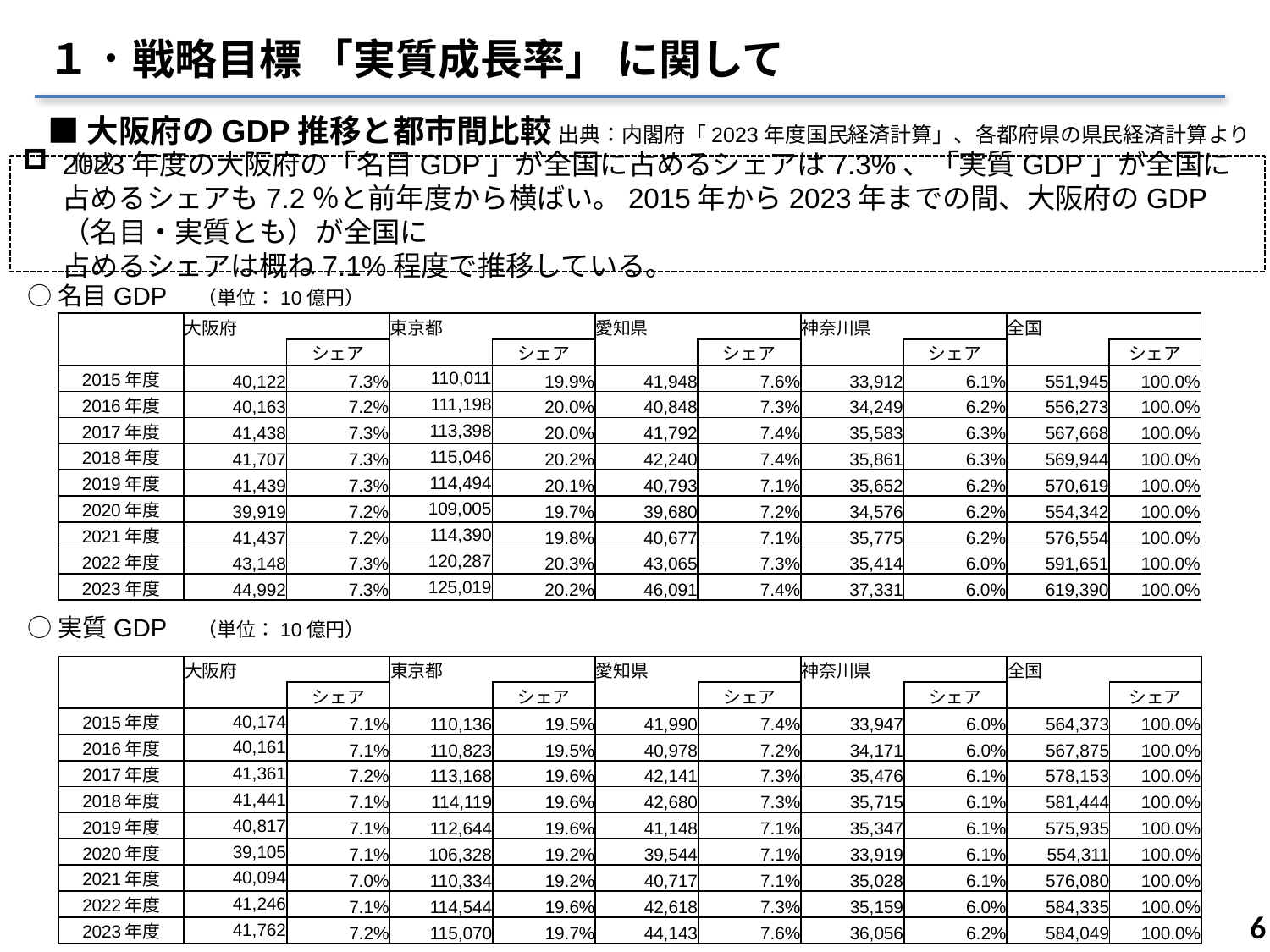

１．戦略目標 「実質成長率」 に関して
■大阪府のGDP推移と都市間比較 出典：内閣府「2023年度国民経済計算」、各都府県の県民経済計算より作成
2023年度の大阪府の「名目GDP」が全国に占めるシェアは7.3%、「実質GDP」が全国に占めるシェアも7.2％と前年度から横ばい。2015年から2023年までの間、大阪府のGDP（名目・実質とも）が全国に
占めるシェアは概ね7.1%程度で推移している。
○名目GDP　（単位：10億円）
|  | 大阪府 |  | 東京都 |  | 愛知県 |  | 神奈川県 |  | 全国 |  |
| --- | --- | --- | --- | --- | --- | --- | --- | --- | --- | --- |
|  |  | シェア |  | シェア |  | シェア |  | シェア |  | シェア |
| 2015年度 | 40,122 | 7.3% | 110,011 | 19.9% | 41,948 | 7.6% | 33,912 | 6.1% | 551,945 | 100.0% |
| 2016年度 | 40,163 | 7.2% | 111,198 | 20.0% | 40,848 | 7.3% | 34,249 | 6.2% | 556,273 | 100.0% |
| 2017年度 | 41,438 | 7.3% | 113,398 | 20.0% | 41,792 | 7.4% | 35,583 | 6.3% | 567,668 | 100.0% |
| 2018年度 | 41,707 | 7.3% | 115,046 | 20.2% | 42,240 | 7.4% | 35,861 | 6.3% | 569,944 | 100.0% |
| 2019年度 | 41,439 | 7.3% | 114,494 | 20.1% | 40,793 | 7.1% | 35,652 | 6.2% | 570,619 | 100.0% |
| 2020年度 | 39,919 | 7.2% | 109,005 | 19.7% | 39,680 | 7.2% | 34,576 | 6.2% | 554,342 | 100.0% |
| 2021年度 | 41,437 | 7.2% | 114,390 | 19.8% | 40,677 | 7.1% | 35,775 | 6.2% | 576,554 | 100.0% |
| 2022年度 | 43,148 | 7.3% | 120,287 | 20.3% | 43,065 | 7.3% | 35,414 | 6.0% | 591,651 | 100.0% |
| 2023年度 | 44,992 | 7.3% | 125,019 | 20.2% | 46,091 | 7.4% | 37,331 | 6.0% | 619,390 | 100.0% |
○実質GDP　（単位：10億円）
|  | 大阪府 |  | 東京都 |  | 愛知県 |  | 神奈川県 |  | 全国 |  |
| --- | --- | --- | --- | --- | --- | --- | --- | --- | --- | --- |
|  |  | シェア |  | シェア |  | シェア |  | シェア |  | シェア |
| 2015年度 | 40,174 | 7.1% | 110,136 | 19.5% | 41,990 | 7.4% | 33,947 | 6.0% | 564,373 | 100.0% |
| 2016年度 | 40,161 | 7.1% | 110,823 | 19.5% | 40,978 | 7.2% | 34,171 | 6.0% | 567,875 | 100.0% |
| 2017年度 | 41,361 | 7.2% | 113,168 | 19.6% | 42,141 | 7.3% | 35,476 | 6.1% | 578,153 | 100.0% |
| 2018年度 | 41,441 | 7.1% | 114,119 | 19.6% | 42,680 | 7.3% | 35,715 | 6.1% | 581,444 | 100.0% |
| 2019年度 | 40,817 | 7.1% | 112,644 | 19.6% | 41,148 | 7.1% | 35,347 | 6.1% | 575,935 | 100.0% |
| 2020年度 | 39,105 | 7.1% | 106,328 | 19.2% | 39,544 | 7.1% | 33,919 | 6.1% | 554,311 | 100.0% |
| 2021年度 | 40,094 | 7.0% | 110,334 | 19.2% | 40,717 | 7.1% | 35,028 | 6.1% | 576,080 | 100.0% |
| 2022年度 | 41,246 | 7.1% | 114,544 | 19.6% | 42,618 | 7.3% | 35,159 | 6.0% | 584,335 | 100.0% |
| 2023年度 | 41,762 | 7.2% | 115,070 | 19.7% | 44,143 | 7.6% | 36,056 | 6.2% | 584,049 | 100.0% |
6